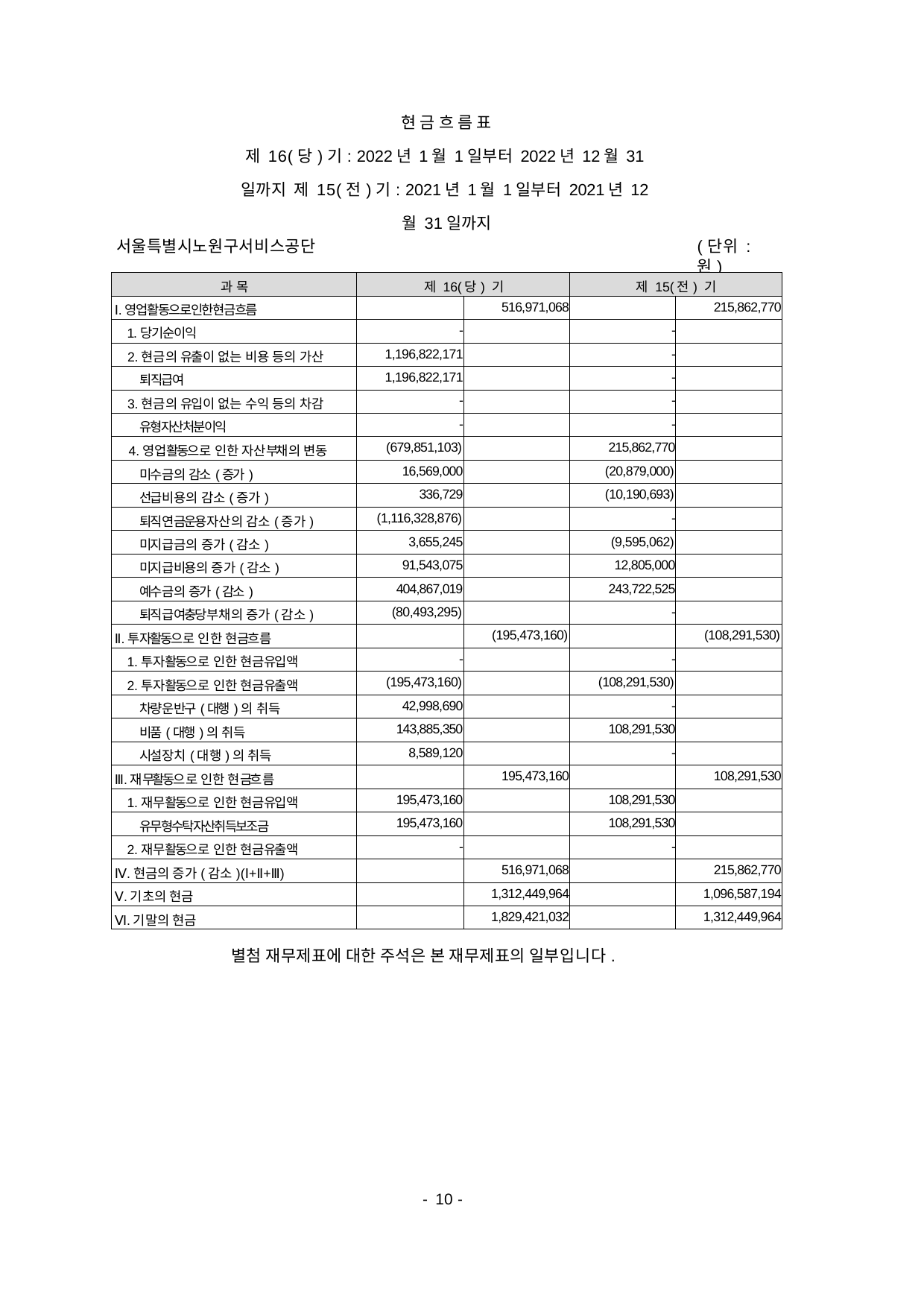

현 금 흐 름 표
제 16(당)기: 2022년 1월 1일부터 2022년 12월 31일까지  제 15(전)기: 2021년 1월 1일부터 2021년 12월 31일까지
서울특별시노원구서비스공단
(단위 : 원)
| 과 목 | 제 16(당) 기 |  | 제 15(전) 기 |  |
| --- | --- | --- | --- | --- |
| Ⅰ.영업활동으로인한현금흐름 |  | 516,971,068 |  | 215,862,770 |
| 1.당기순이익 | - |  | - |  |
| 2.현금의 유출이 없는 비용 등의 가산 | 1,196,822,171 |  | - |  |
| 퇴직급여 | 1,196,822,171 |  | - |  |
| 3.현금의 유입이 없는 수익 등의 차감 | - |  | - |  |
| 유형자산처분이익 | - |  | - |  |
| 4.영업활동으로 인한 자산부채의 변동 | (679,851,103) |  | 215,862,770 |  |
| 미수금의 감소(증가) | 16,569,000 |  | (20,879,000) |  |
| 선급비용의 감소(증가) | 336,729 |  | (10,190,693) |  |
| 퇴직연금운용자산의 감소(증가) | (1,116,328,876) |  | - |  |
| 미지급금의 증가(감소) | 3,655,245 |  | (9,595,062) |  |
| 미지급비용의 증가(감소) | 91,543,075 |  | 12,805,000 |  |
| 예수금의 증가(감소) | 404,867,019 |  | 243,722,525 |  |
| 퇴직급여충당부채의 증가(감소) | (80,493,295) |  | - |  |
| Ⅱ.투자활동으로 인한 현금흐름 |  | (195,473,160) |  | (108,291,530) |
| 1.투자활동으로 인한 현금유입액 | - |  | - |  |
| 2.투자활동으로 인한 현금유출액 | (195,473,160) |  | (108,291,530) |  |
| 차량운반구(대행)의 취득 | 42,998,690 |  | - |  |
| 비품(대행)의 취득 | 143,885,350 |  | 108,291,530 |  |
| 시설장치(대행)의 취득 | 8,589,120 |  | - |  |
| Ⅲ.재무활동으로 인한 현금흐름 |  | 195,473,160 |  | 108,291,530 |
| 1.재무활동으로 인한 현금유입액 | 195,473,160 |  | 108,291,530 |  |
| 유무형수탁자산취득보조금 | 195,473,160 |  | 108,291,530 |  |
| 2.재무활동으로 인한 현금유출액 | - |  | - |  |
| Ⅳ.현금의 증가(감소)(Ⅰ+Ⅱ+Ⅲ) |  | 516,971,068 |  | 215,862,770 |
| Ⅴ.기초의 현금 |  | 1,312,449,964 |  | 1,096,587,194 |
| Ⅵ.기말의 현금 |  | 1,829,421,032 |  | 1,312,449,964 |
별첨 재무제표에 대한 주석은 본 재무제표의 일부입니다.
- 10 -